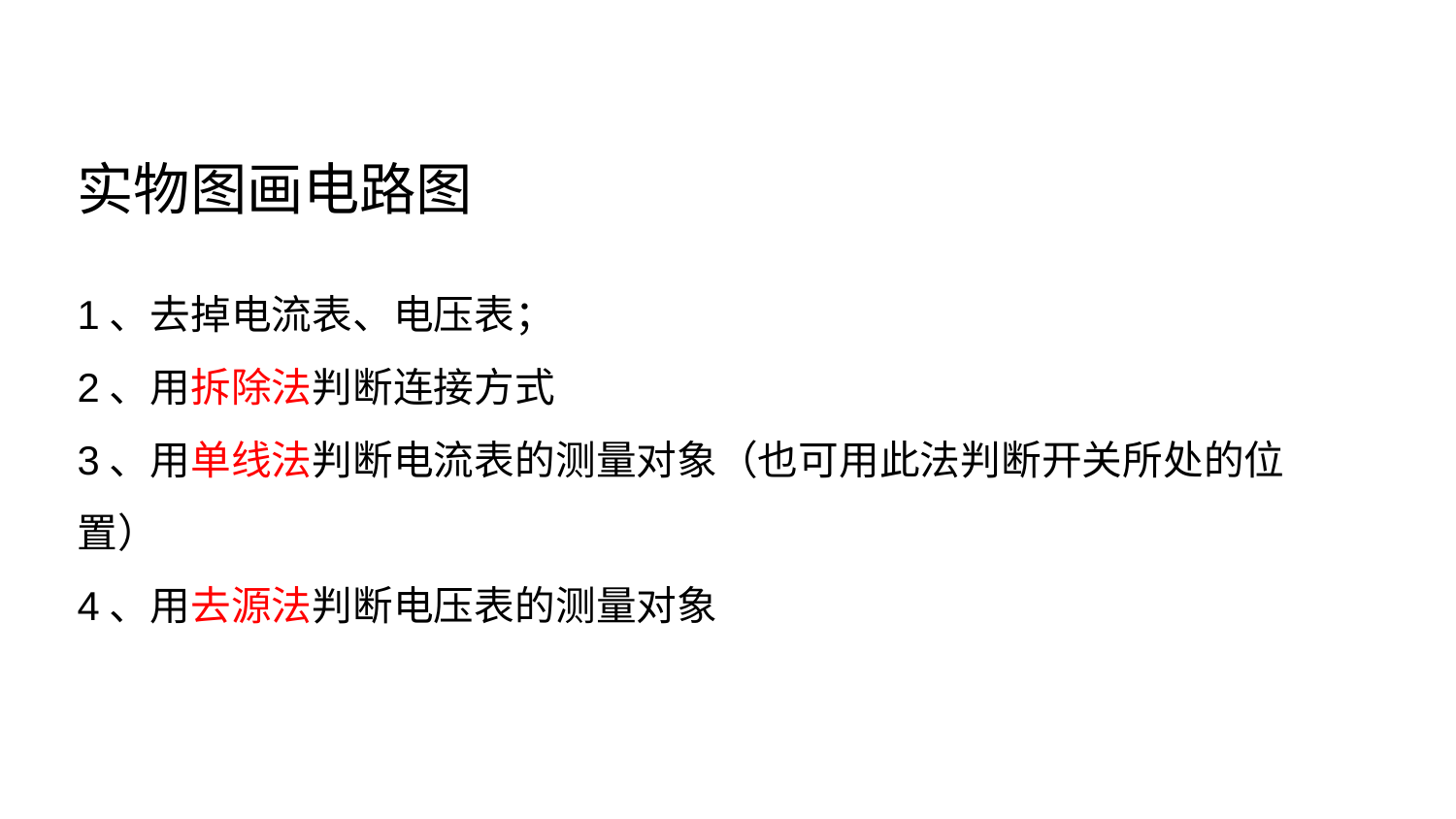

实物图画电路图

1、去掉电流表、电压表；
2、用拆除法判断连接方式
3、用单线法判断电流表的测量对象（也可用此法判断开关所处的位置）
4、用去源法判断电压表的测量对象